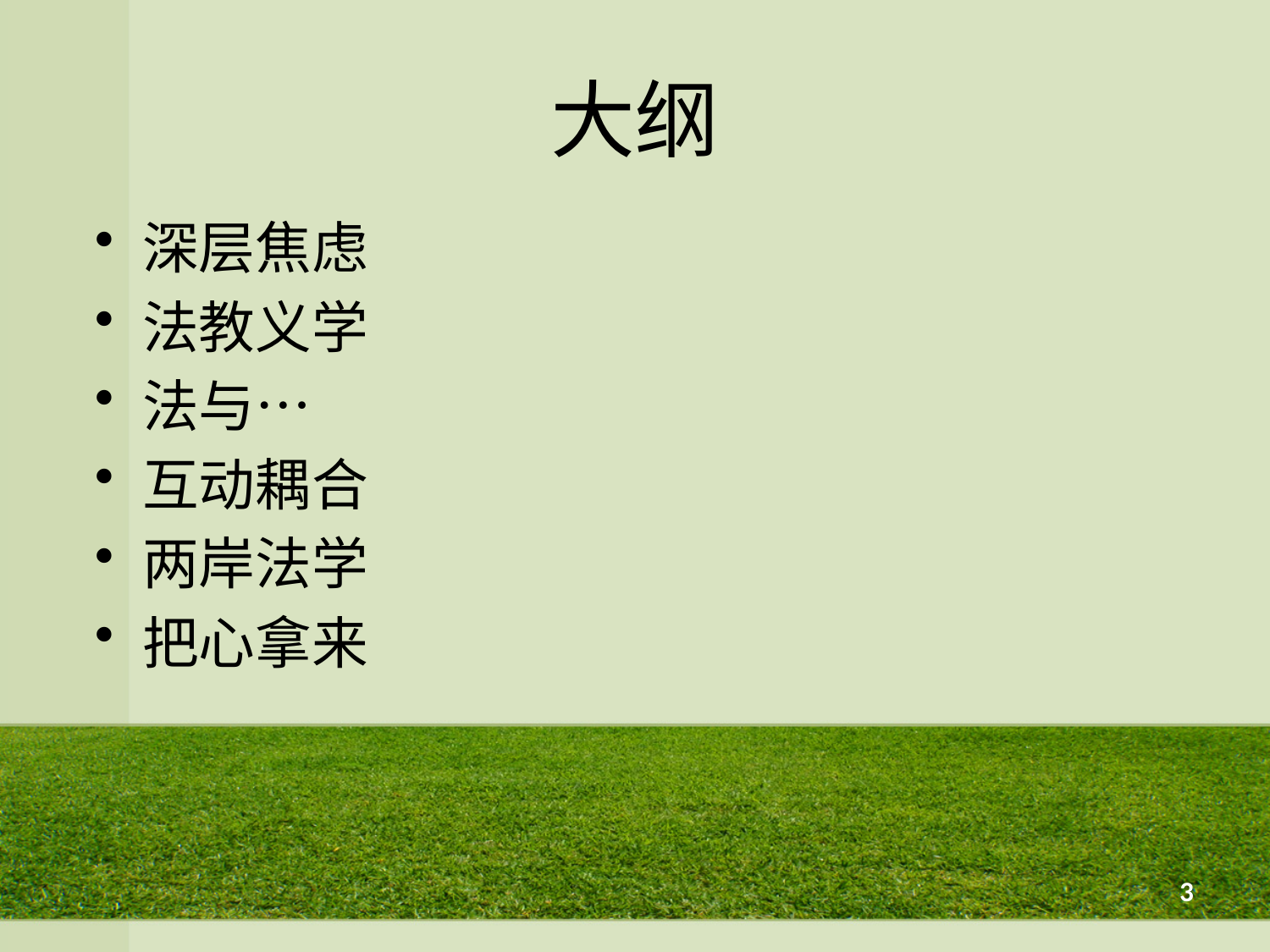

# 大纲
深层焦虑
法教义学
法与…
互动耦合
两岸法学
把心拿来
3